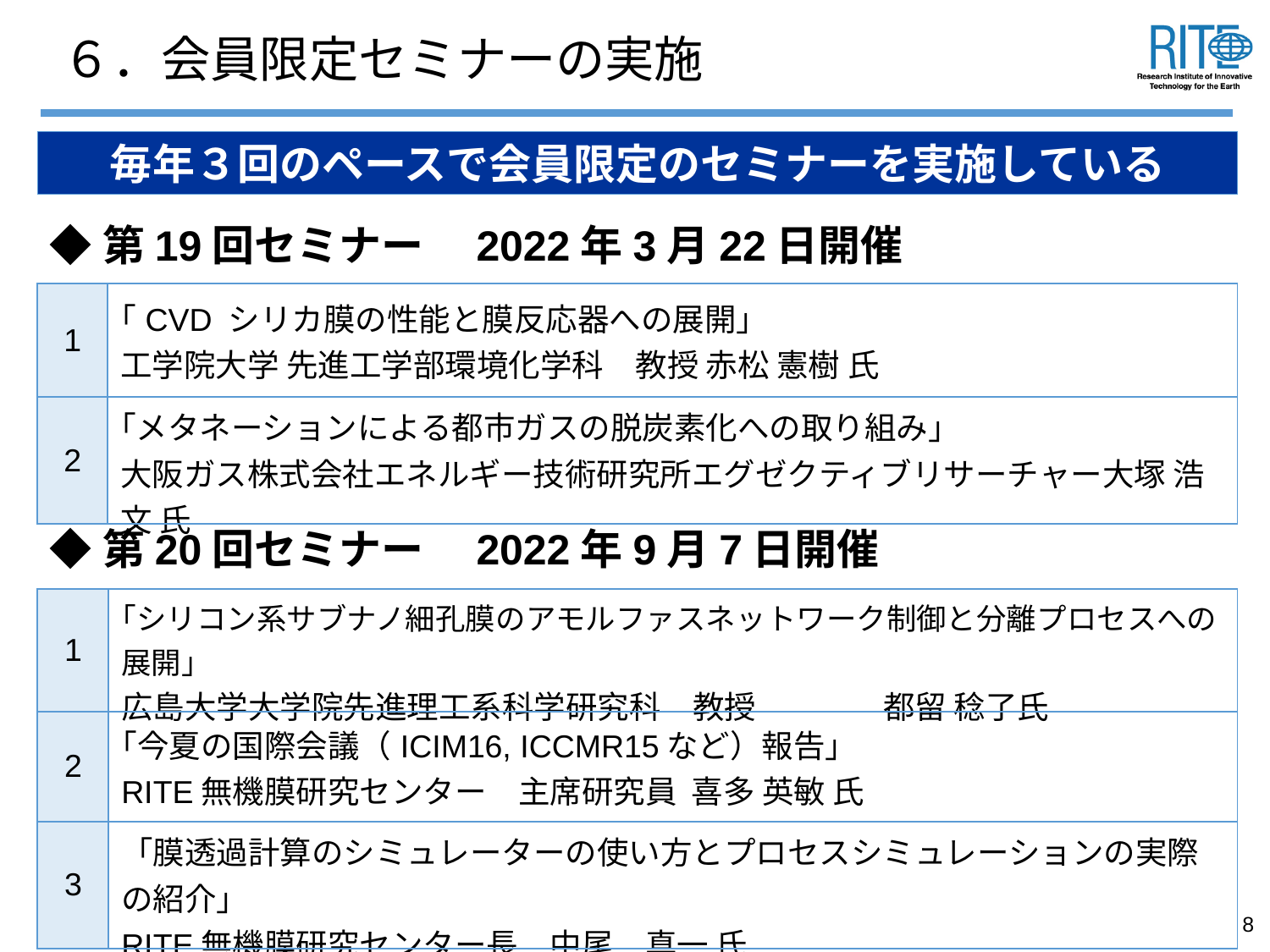

# ６．会員限定セミナーの実施
毎年３回のペースで会員限定のセミナーを実施している
◆第19回セミナー　2022年3月22日開催
| 1 | ｢CVD シリカ膜の性能と膜反応器への展開｣ 工学院大学 先進工学部環境化学科　教授 赤松 憲樹 氏 |
| --- | --- |
| 2 | ｢メタネーションによる都市ガスの脱炭素化への取り組み」 大阪ガス株式会社エネルギー技術研究所エグゼクティブリサーチャー大塚 浩文 氏 |
◆第20回セミナー　2022年9月7日開催
| 1 | ｢シリコン系サブナノ細孔膜のアモルファスネットワーク制御と分離プロセスへの展開｣ 広島大学大学院先進理工系科学研究科　教授 都留 稔了氏 |
| --- | --- |
| 2 | ｢今夏の国際会議（ICIM16, ICCMR15など）報告」 RITE無機膜研究センター　主席研究員 喜多 英敏 氏 |
| 3 | 「膜透過計算のシミュレーターの使い方とプロセスシミュレーションの実際の紹介」 RITE無機膜研究センター長　中尾　真一 氏 |
8